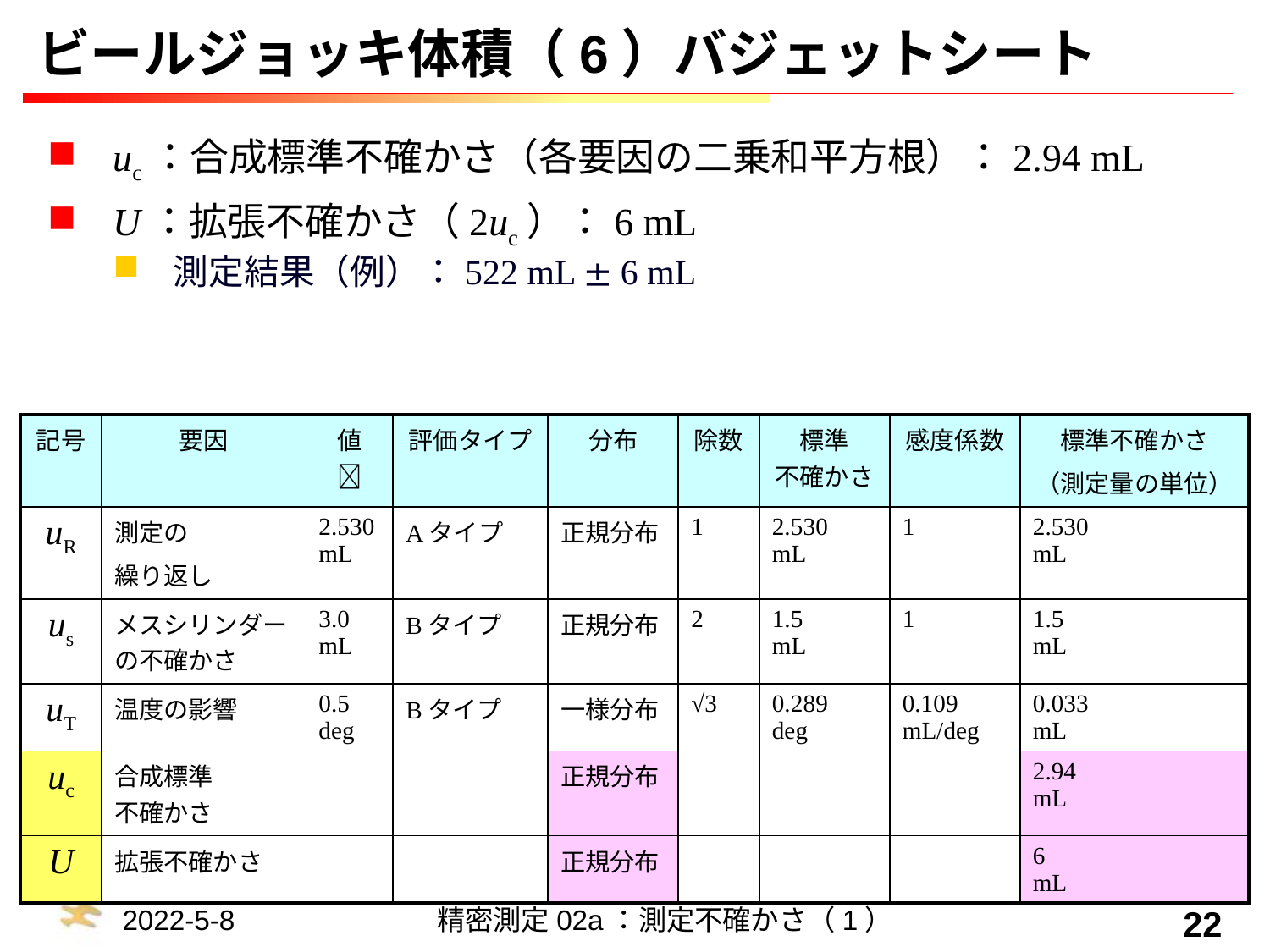

# ビールジョッキ体積（6）バジェットシート
uc：合成標準不確かさ（各要因の二乗和平方根）：2.94 mL
U：拡張不確かさ（2uc）：6 mL
測定結果（例）：522 mL ± 6 mL
| 記号 | 要因 | 値 ± | 評価タイプ | 分布 | 除数 | 標準 不確かさ | 感度係数 | 標準不確かさ （測定量の単位） |
| --- | --- | --- | --- | --- | --- | --- | --- | --- |
| uR | 測定の 繰り返し | 2.530 mL | Aタイプ | 正規分布 | 1 | 2.530 mL | 1 | 2.530 mL |
| us | メスシリンダー の不確かさ | 3.0 mL | Bタイプ | 正規分布 | 2 | 1.5 mL | 1 | 1.5 mL |
| uT | 温度の影響 | 0.5 deg | Bタイプ | 一様分布 | √3 | 0.289 deg | 0.109 mL/deg | 0.033 mL |
| uc | 合成標準 不確かさ |  |  | 正規分布 |  |  |  | 2.94 mL |
| U | 拡張不確かさ |  |  | 正規分布 |  |  |  | 6 mL |
2022-5-8
精密測定02a：測定不確かさ（1）
22